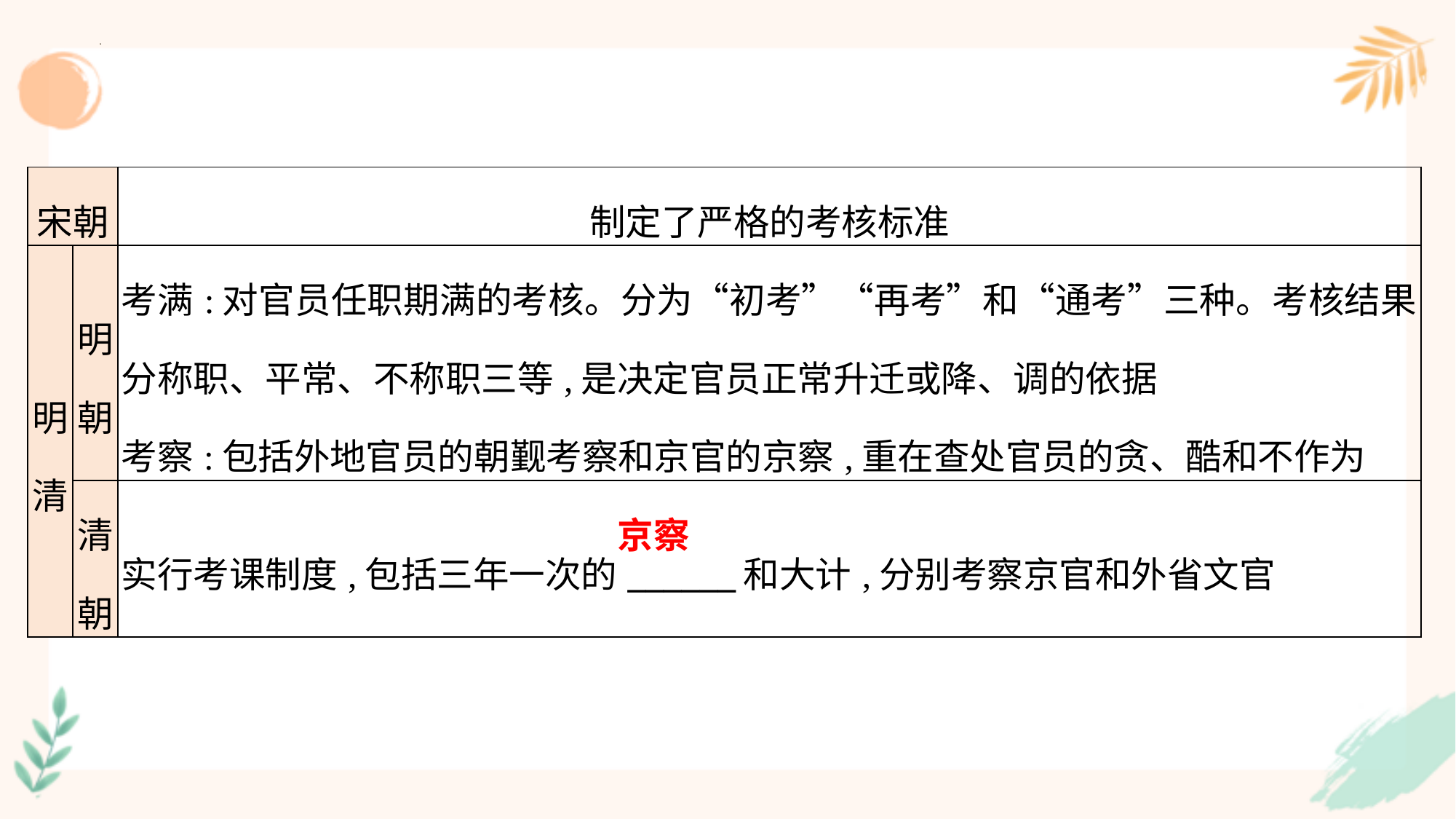

| 宋朝 |  | 制定了严格的考核标准 |
| --- | --- | --- |
| 明 清 | 明 朝 | 考满:对官员任职期满的考核。分为“初考”“再考”和“通考”三种。考核结果分称职、平常、不称职三等,是决定官员正常升迁或降、调的依据 考察:包括外地官员的朝觐考察和京官的京察,重在查处官员的贪、酷和不作为 |
|  | 清 朝 | 实行考课制度,包括三年一次的\_\_\_\_\_\_和大计,分别考察京官和外省文官 |
京察